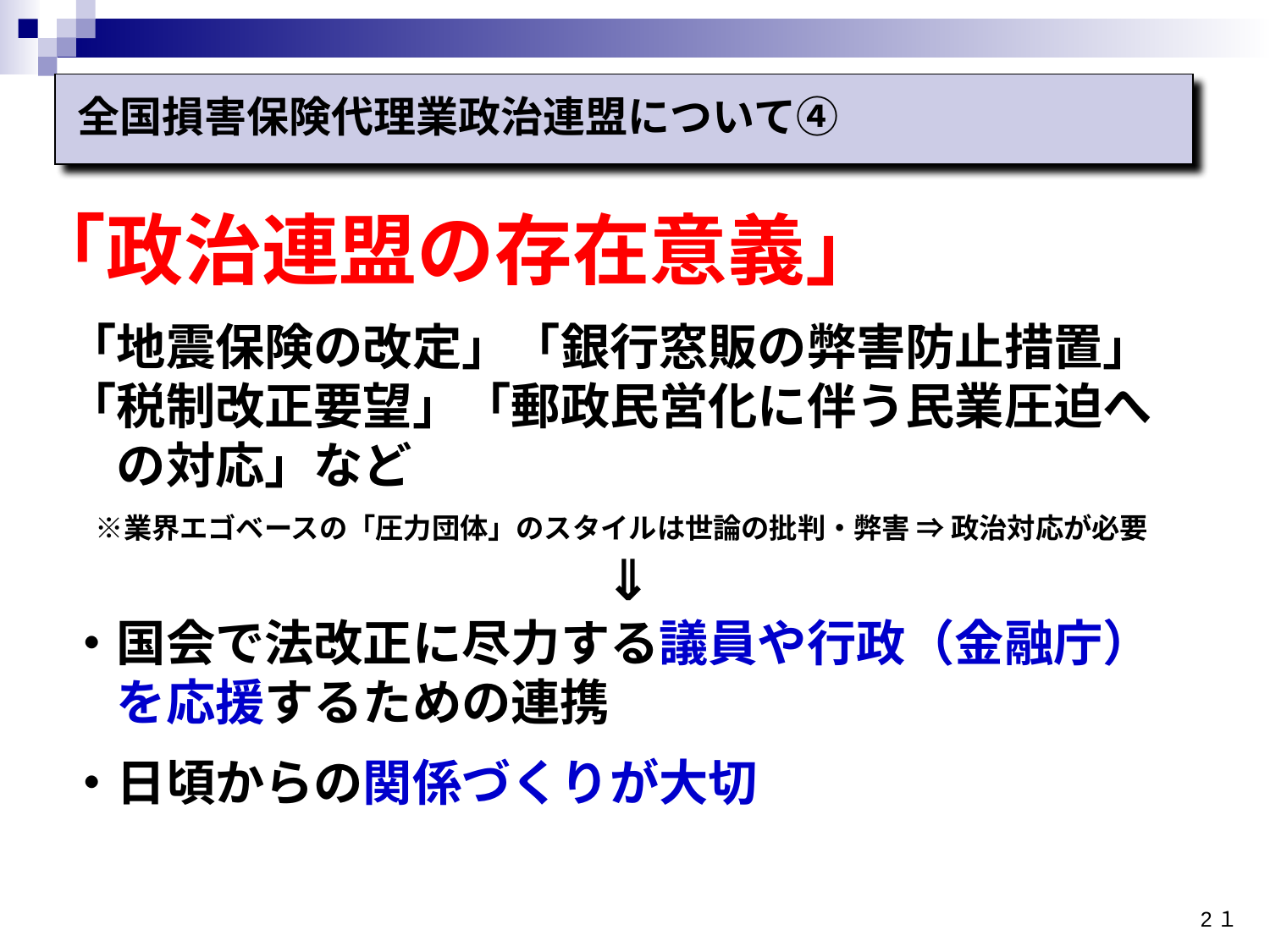

全国損害保険代理業政治連盟について④

｢政治連盟の存在意義｣

「地震保険の改定」「銀行窓販の弊害防止措置」「税制改正要望」「郵政民営化に伴う民業圧迫へ
　の対応」など

　※業界エゴベースの「圧力団体」のスタイルは世論の批判・弊害 ⇒ 政治対応が必要
⇓
・国会で法改正に尽力する議員や行政（金融庁）
　を応援するための連携

・日頃からの関係づくりが大切
2１